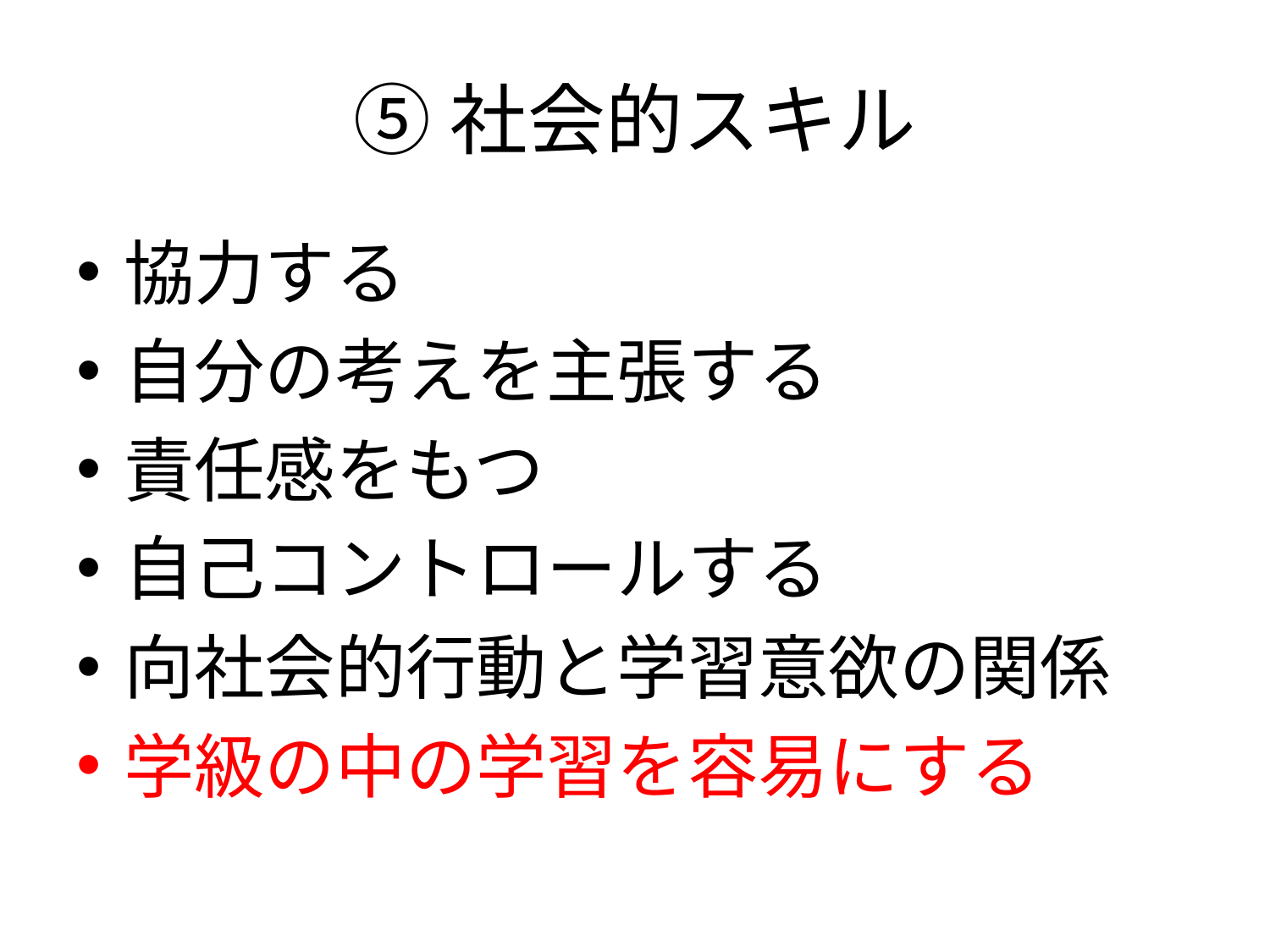

# ⑤社会的スキル
協力する
自分の考えを主張する
責任感をもつ
自己コントロールする
向社会的行動と学習意欲の関係
学級の中の学習を容易にする